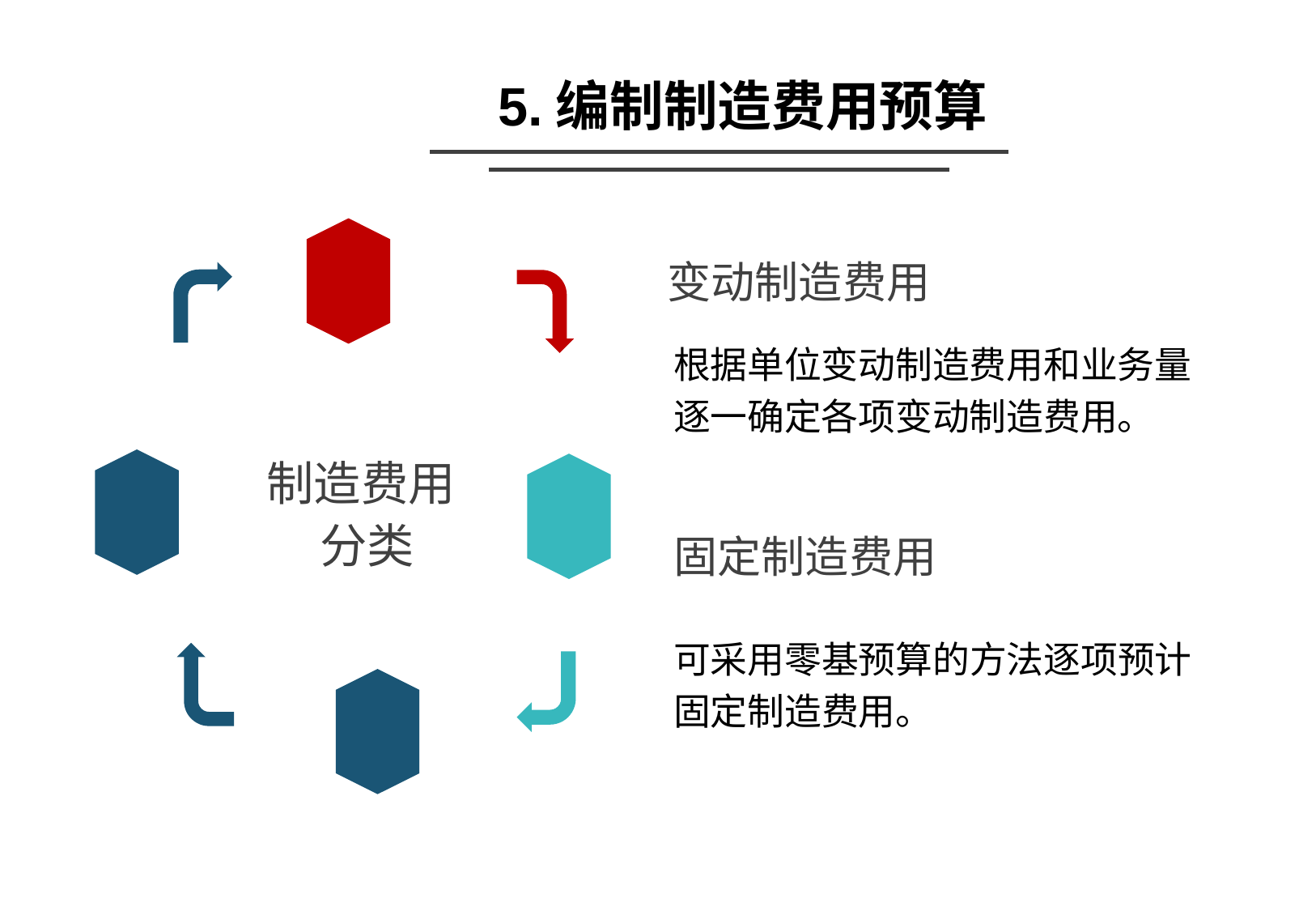

5.编制制造费用预算

变动制造费用

根据单位变动制造费用和业务量
逐一确定各项变动制造费用。
制造费用
    分类

固定制造费用
可采用零基预算的方法逐项预计
固定制造费用。